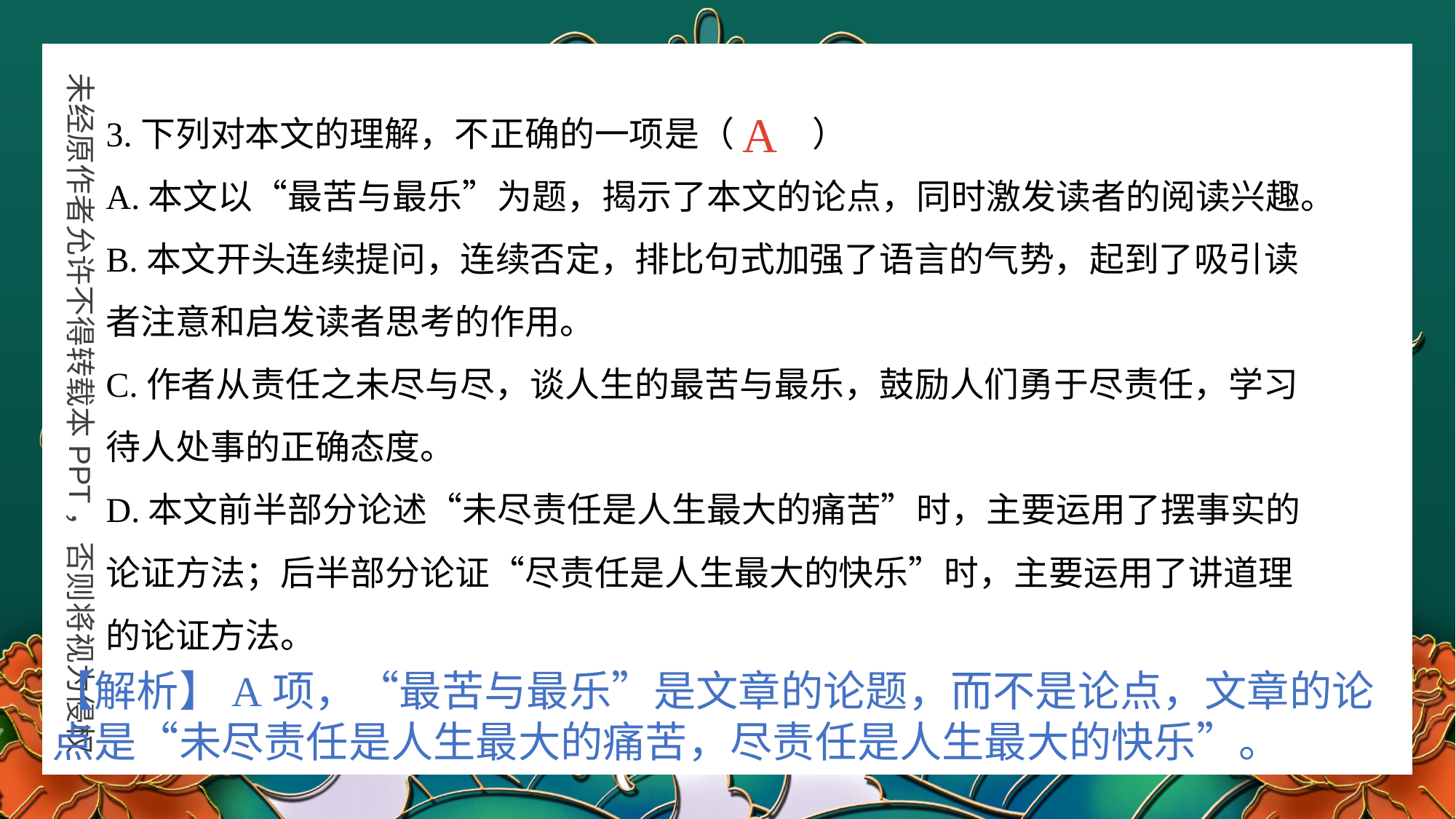

3.下列对本文的理解，不正确的一项是（          ）
A.本文以“最苦与最乐”为题，揭示了本文的论点，同时激发读者的阅读兴趣。
B.本文开头连续提问，连续否定，排比句式加强了语言的气势，起到了吸引读者注意和启发读者思考的作用。
C.作者从责任之未尽与尽，谈人生的最苦与最乐，鼓励人们勇于尽责任，学习待人处事的正确态度。
D.本文前半部分论述“未尽责任是人生最大的痛苦”时，主要运用了摆事实的论证方法；后半部分论证“尽责任是人生最大的快乐”时，主要运用了讲道理的论证方法。
A
【解析】A项，“最苦与最乐”是文章的论题，而不是论点，文章的论点是“未尽责任是人生最大的痛苦，尽责任是人生最大的快乐”。